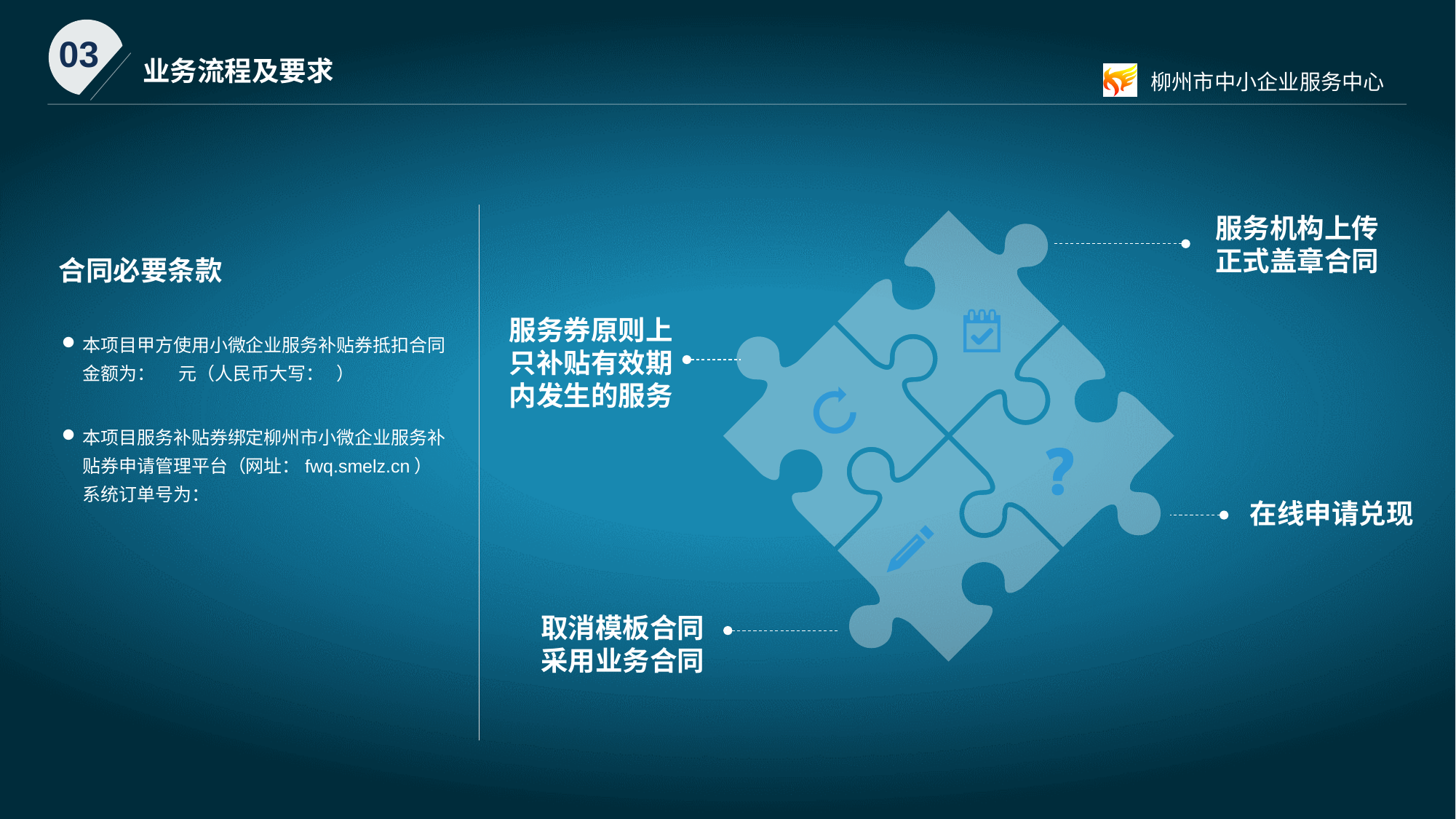

服务机构上传正式盖章合同

合同必要条款

服务券原则上只补贴有效期内发生的服务
本项目甲方使用小微企业服务补贴券抵扣合同金额为：      元（人民币大写：   ）

本项目服务补贴券绑定柳州市小微企业服务补贴券申请管理平台（网址：fwq.smelz.cn）系统订单号为：

 在线申请兑现

取消模板合同
采用业务合同